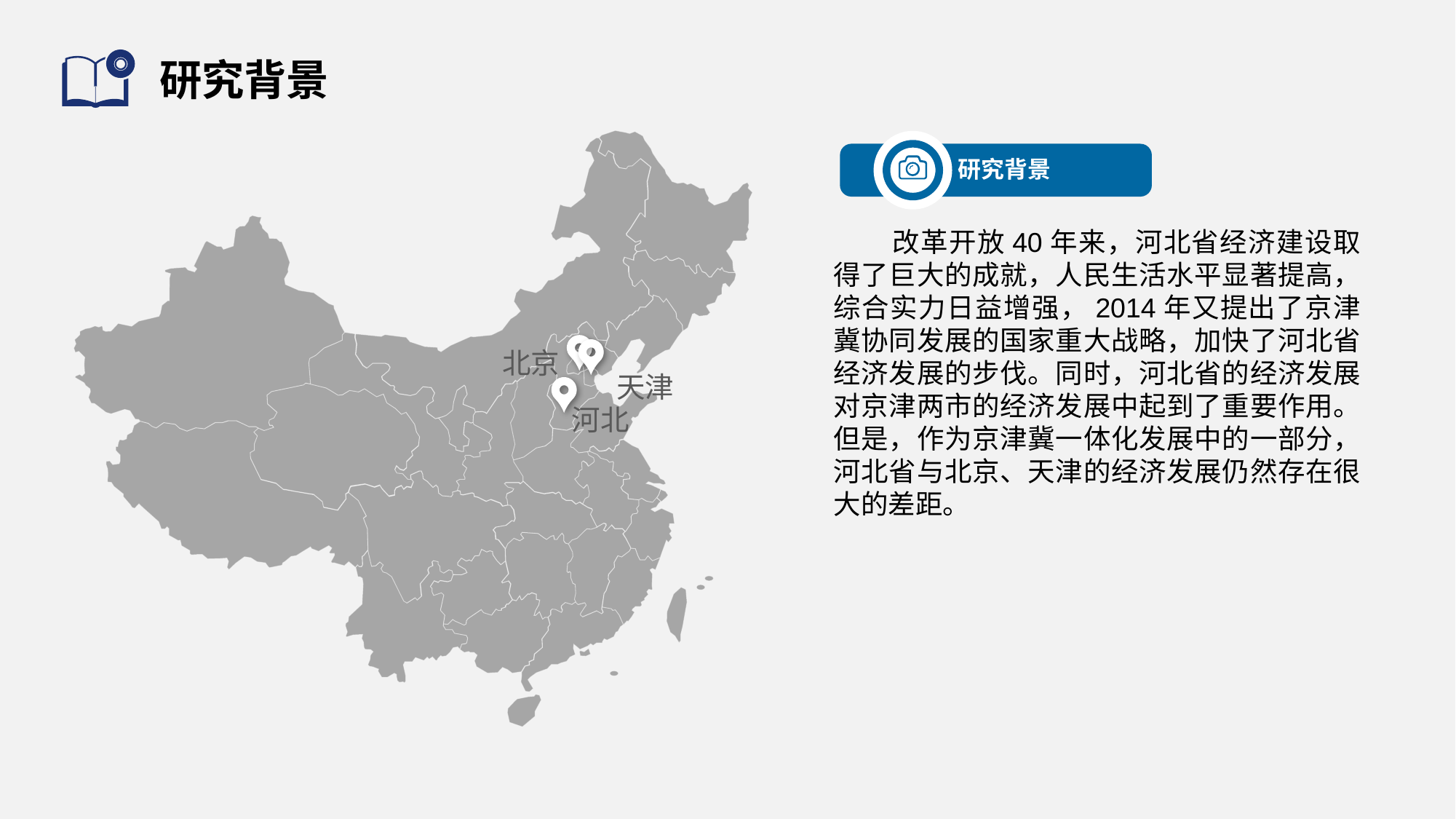

# 研究背景

研究背景
       改革开放40年来，河北省经济建设取得了巨大的成就，人民生活水平显著提高，综合实力日益增强，2014年又提出了京津冀协同发展的国家重大战略，加快了河北省经济发展的步伐。同时，河北省的经济发展对京津两市的经济发展中起到了重要作用。但是，作为京津冀一体化发展中的一部分，河北省与北京、天津的经济发展仍然存在很大的差距。

北京

天津

河北